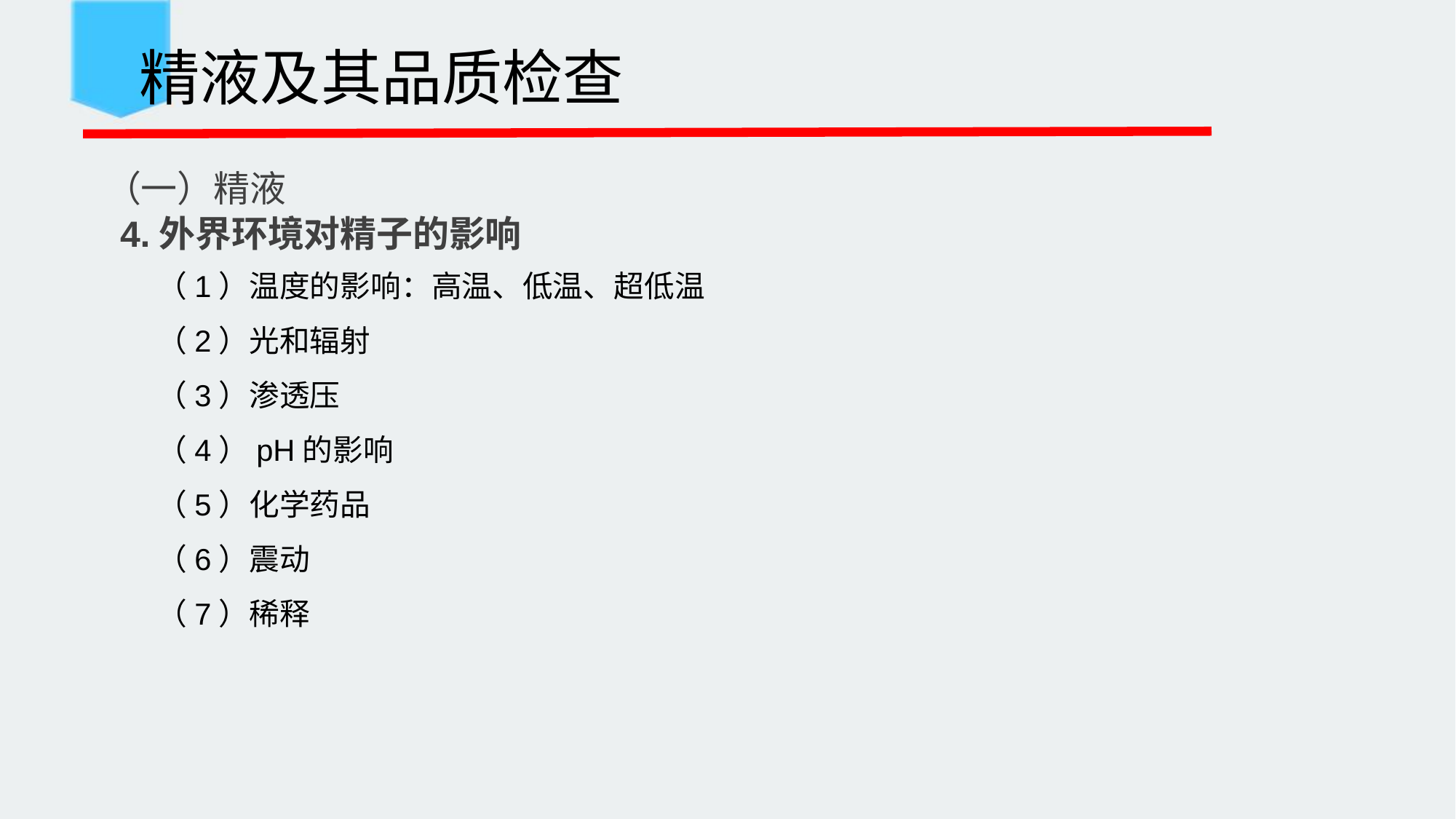

精液及其品质检查
  （一）精液
    4.外界环境对精子的影响
（1）温度的影响：高温、低温、超低温
（2）光和辐射
（3）渗透压
（4）pH的影响
（5）化学药品
（6）震动
（7）稀释